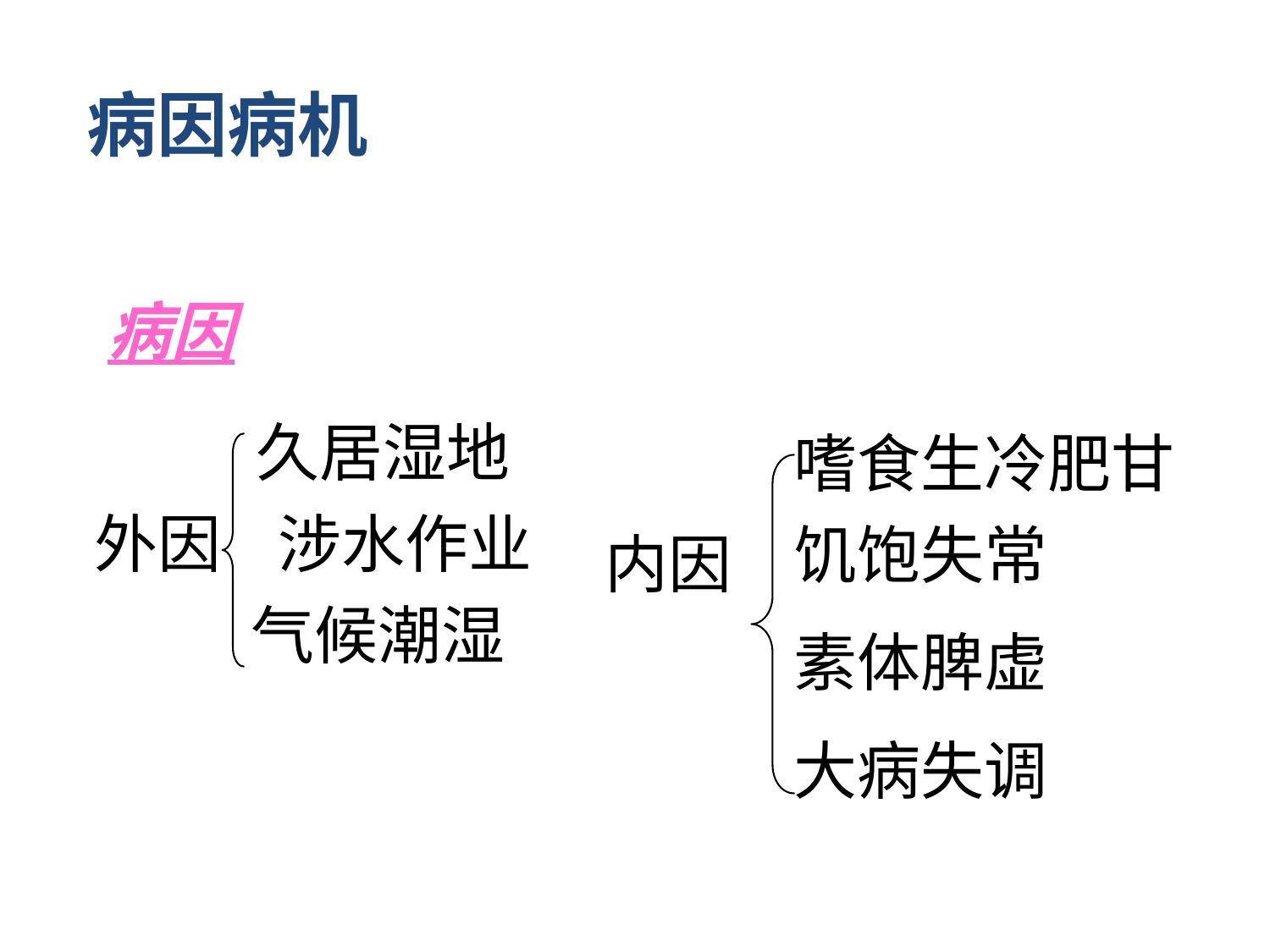

病因病机
病因
                   久居湿地
 外因    涉水作业
            气候潮湿
          嗜食生冷肥甘
          饥饱失常
          素体脾虚
          大病失调

内因